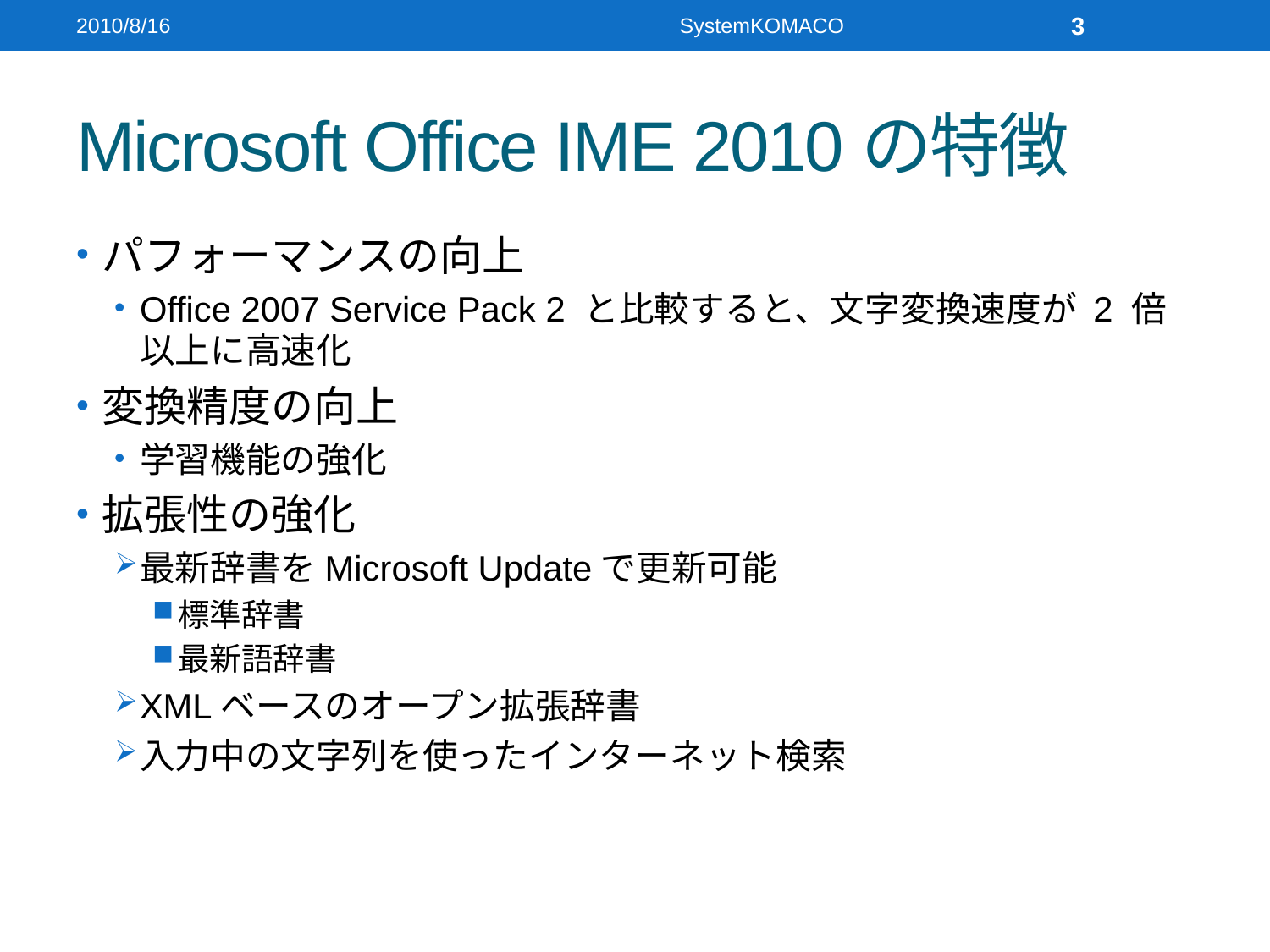

2010/8/16
SystemKOMACO
3
# Microsoft Office IME 2010の特徴
パフォーマンスの向上
Office 2007 Service Pack 2 と比較すると、文字変換速度が 2 倍以上に高速化
変換精度の向上
学習機能の強化
拡張性の強化
最新辞書をMicrosoft Updateで更新可能
標準辞書
最新語辞書
XMLベースのオープン拡張辞書
入力中の文字列を使ったインターネット検索